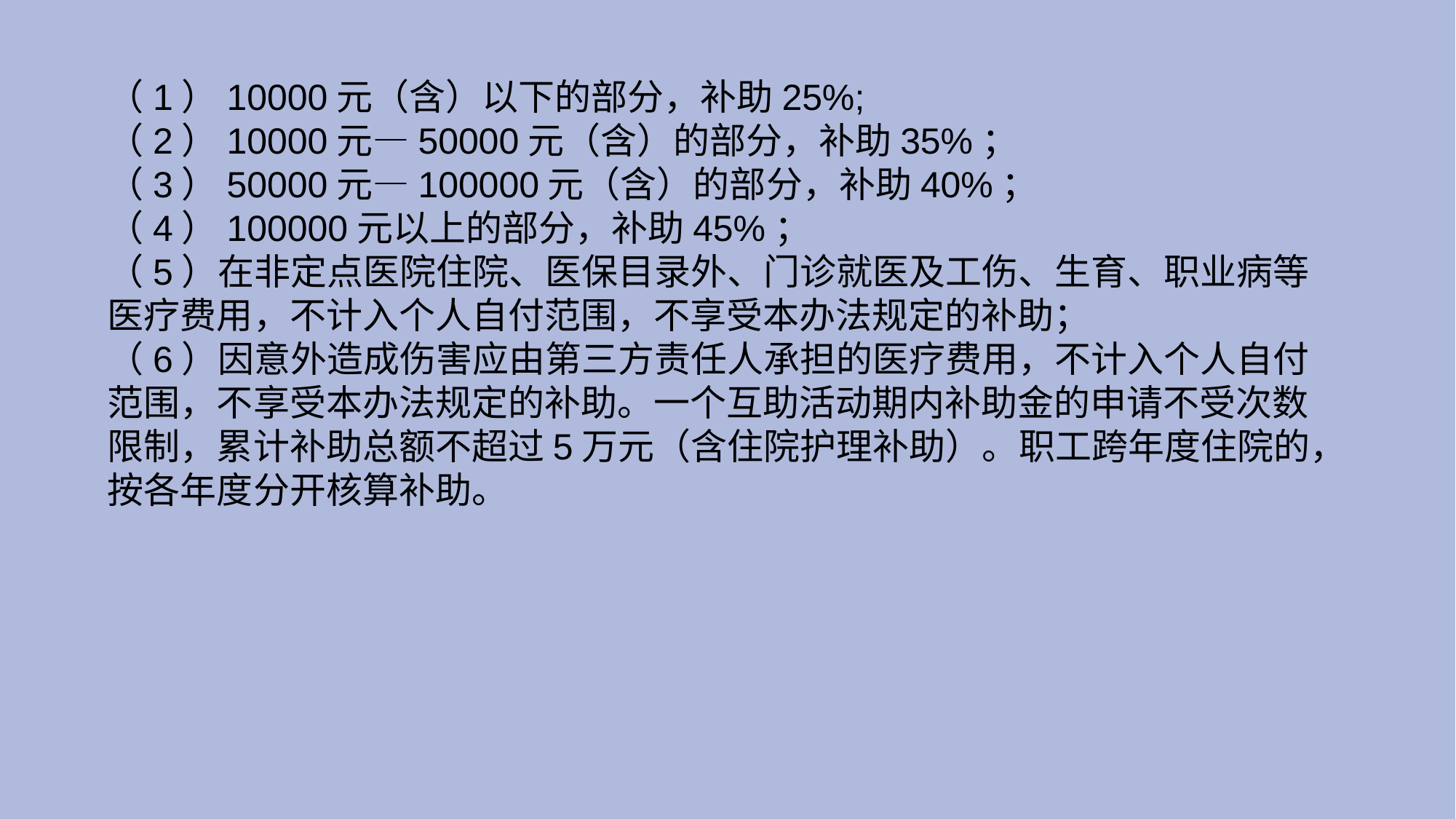

（1）10000元（含）以下的部分，补助25%;
（2）10000元—50000元（含）的部分，补助35%；
（3）50000元—100000元（含）的部分，补助40%；
（4）100000元以上的部分，补助45%；
（5）在非定点医院住院、医保目录外、门诊就医及工伤、生育、职业病等医疗费用，不计入个人自付范围，不享受本办法规定的补助；
（6）因意外造成伤害应由第三方责任人承担的医疗费用，不计入个人自付范围，不享受本办法规定的补助。一个互助活动期内补助金的申请不受次数限制，累计补助总额不超过5万元（含住院护理补助）。职工跨年度住院的，按各年度分开核算补助。